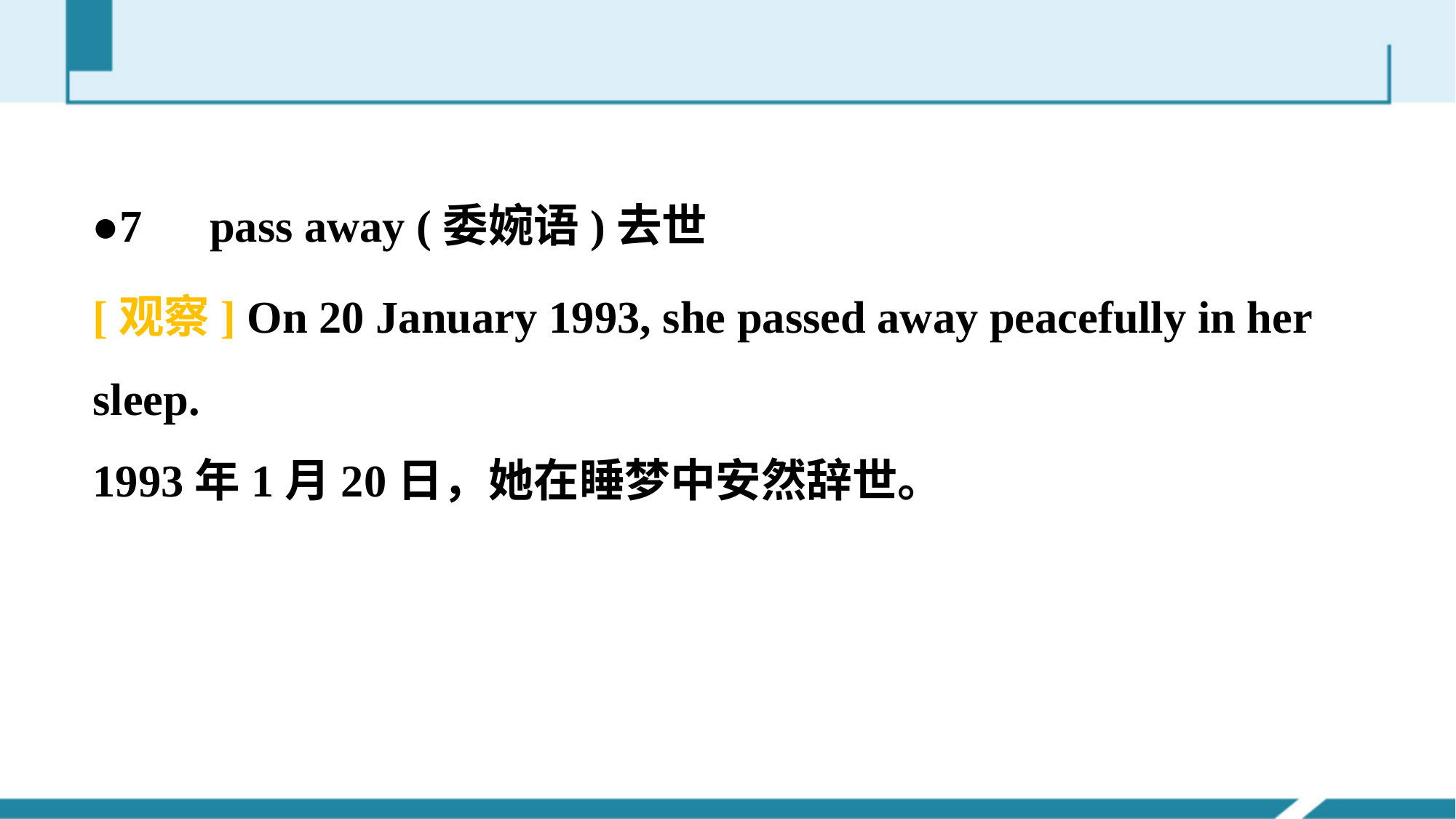

●7　pass away (委婉语)去世
[观察] On 20 January 1993, she passed away peacefully in her sleep.
1993年1月20日，她在睡梦中安然辞世。